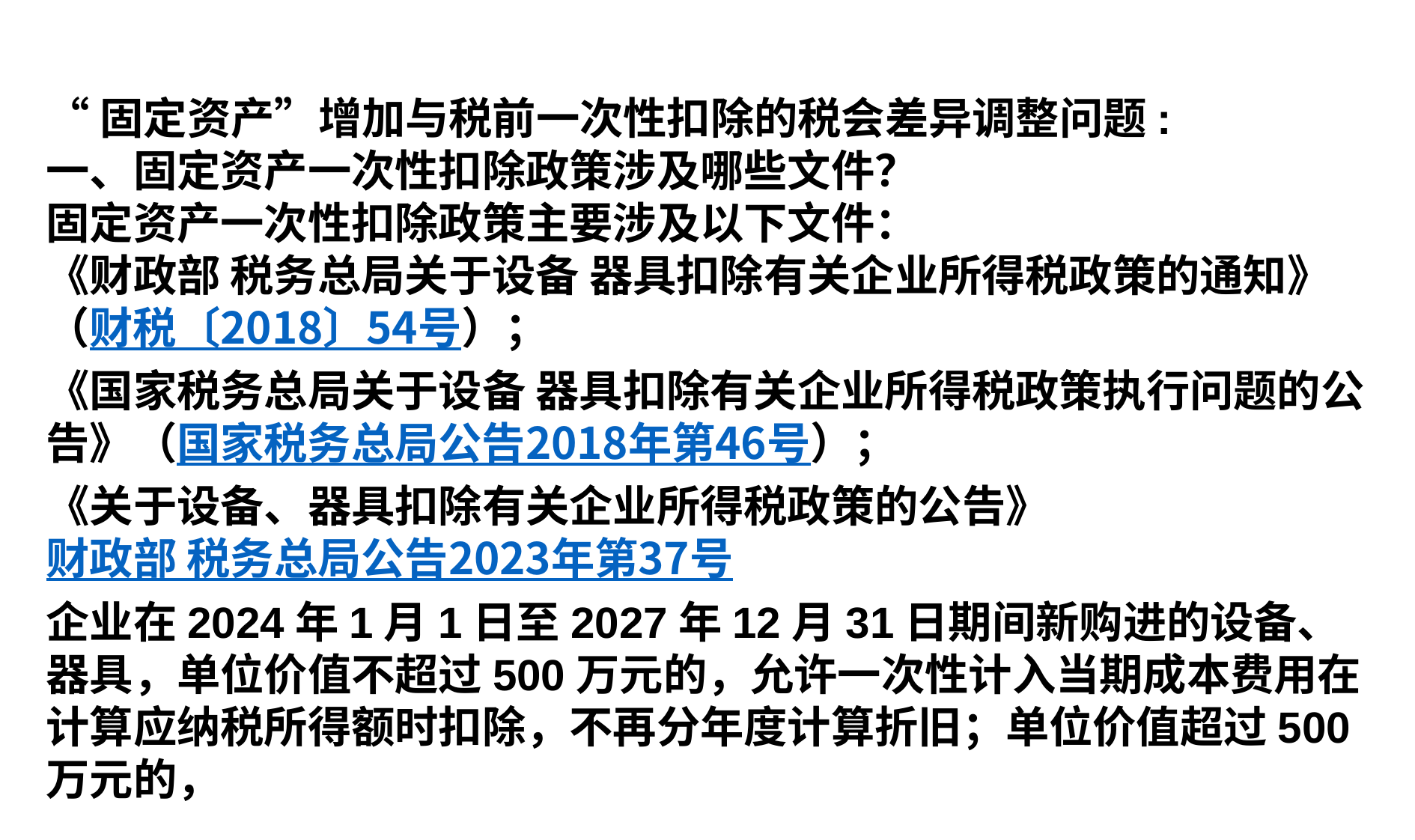

“固定资产”增加与税前一次性扣除的税会差异调整问题:
一、固定资产一次性扣除政策涉及哪些文件？
固定资产一次性扣除政策主要涉及以下文件：
《财政部 税务总局关于设备 器具扣除有关企业所得税政策的通知》（财税〔2018〕54号）；
《国家税务总局关于设备 器具扣除有关企业所得税政策执行问题的公告》（国家税务总局公告2018年第46号）；
《关于设备、器具扣除有关企业所得税政策的公告》财政部 税务总局公告2023年第37号
企业在2024年1月1日至2027年12月31日期间新购进的设备、器具，单位价值不超过500万元的，允许一次性计入当期成本费用在计算应纳税所得额时扣除，不再分年度计算折旧；单位价值超过500万元的，